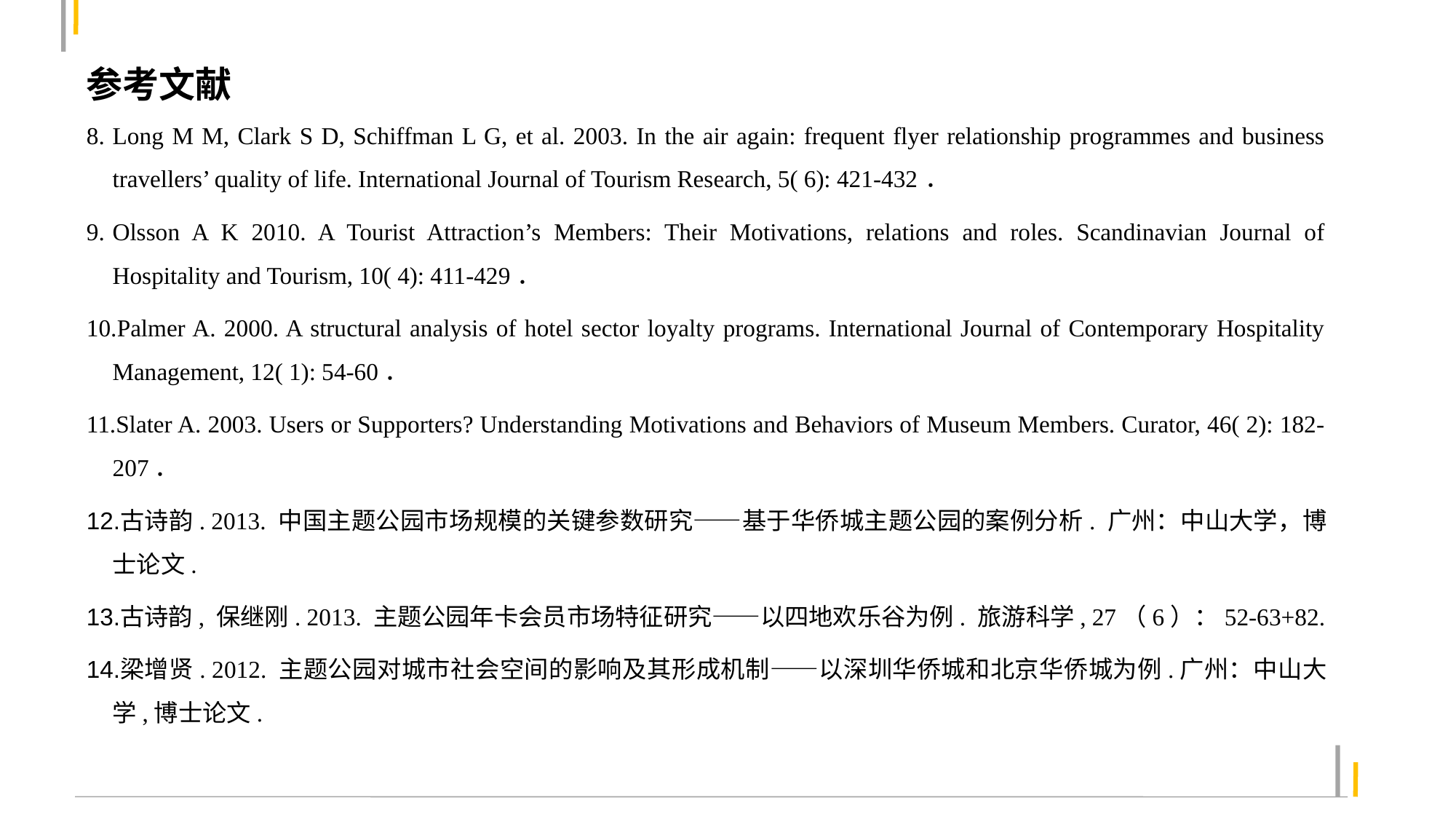

参考文献
Long M M, Clark S D, Schiffman L G, et al. 2003. In the air again: frequent flyer relationship programmes and business travellers’ quality of life. International Journal of Tourism Research, 5( 6): 421-432．
Olsson A K 2010. A Tourist Attraction’s Members: Their Motivations, relations and roles. Scandinavian Journal of Hospitality and Tourism, 10( 4): 411-429．
Palmer A. 2000. A structural analysis of hotel sector loyalty programs. International Journal of Contemporary Hospitality Management, 12( 1): 54-60．
Slater A. 2003. Users or Supporters? Understanding Motivations and Behaviors of Museum Members. Curator, 46( 2): 182-207．
古诗韵. 2013. 中国主题公园市场规模的关键参数研究——基于华侨城主题公园的案例分析. 广州：中山大学，博士论文.
古诗韵, 保继刚. 2013. 主题公园年卡会员市场特征研究——以四地欢乐谷为例. 旅游科学, 27（6）：52-63+82.
梁增贤. 2012. 主题公园对城市社会空间的影响及其形成机制——以深圳华侨城和北京华侨城为例.广州：中山大学,博士论文.